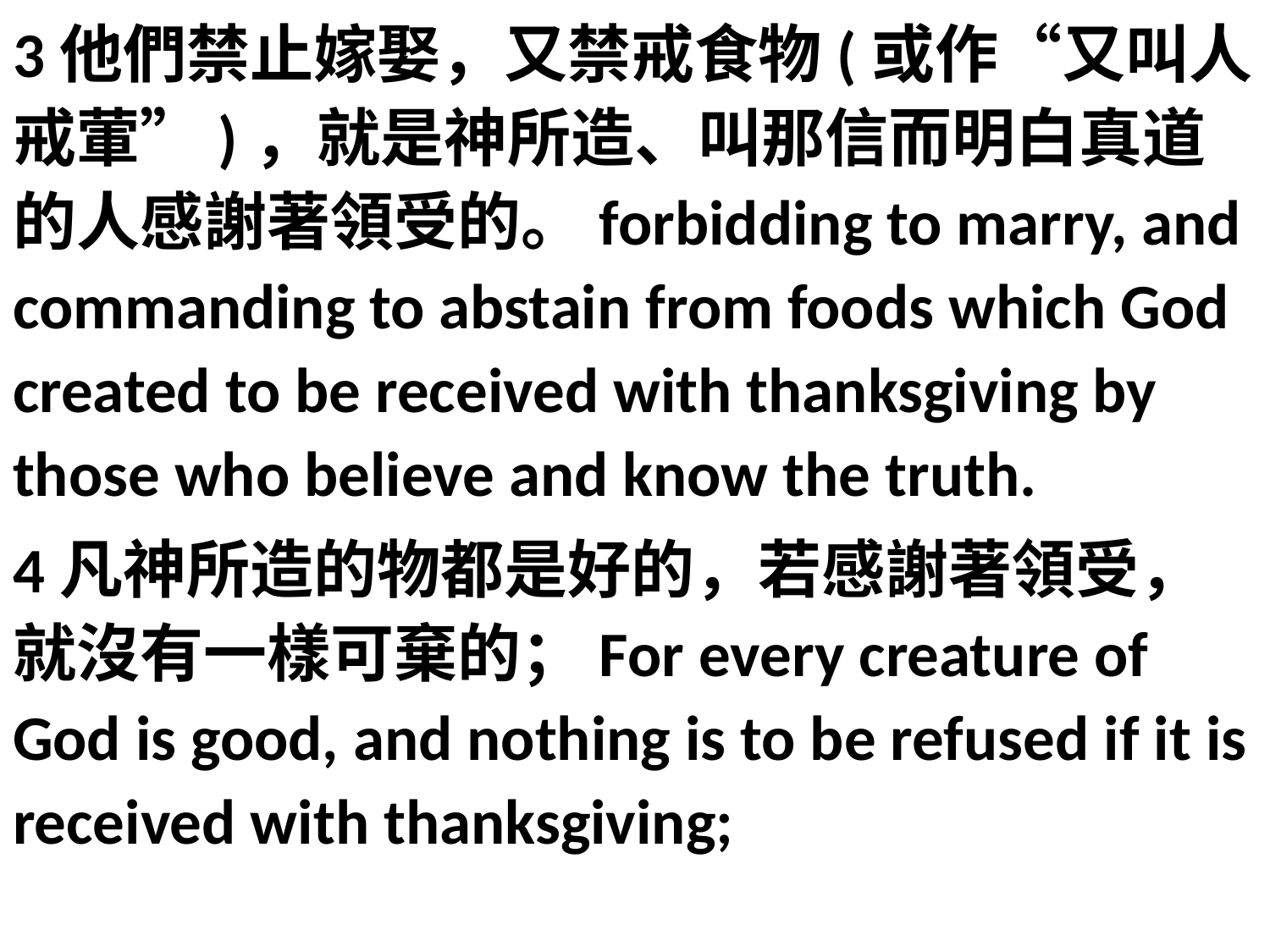

3他們禁止嫁娶，又禁戒食物(或作“又叫人戒葷”)，就是神所造、叫那信而明白真道的人感謝著領受的。forbidding to marry, and commanding to abstain from foods which God created to be received with thanksgiving by those who believe and know the truth.
4凡神所造的物都是好的，若感謝著領受，就沒有一樣可棄的；For every creature of God is good, and nothing is to be refused if it is received with thanksgiving;